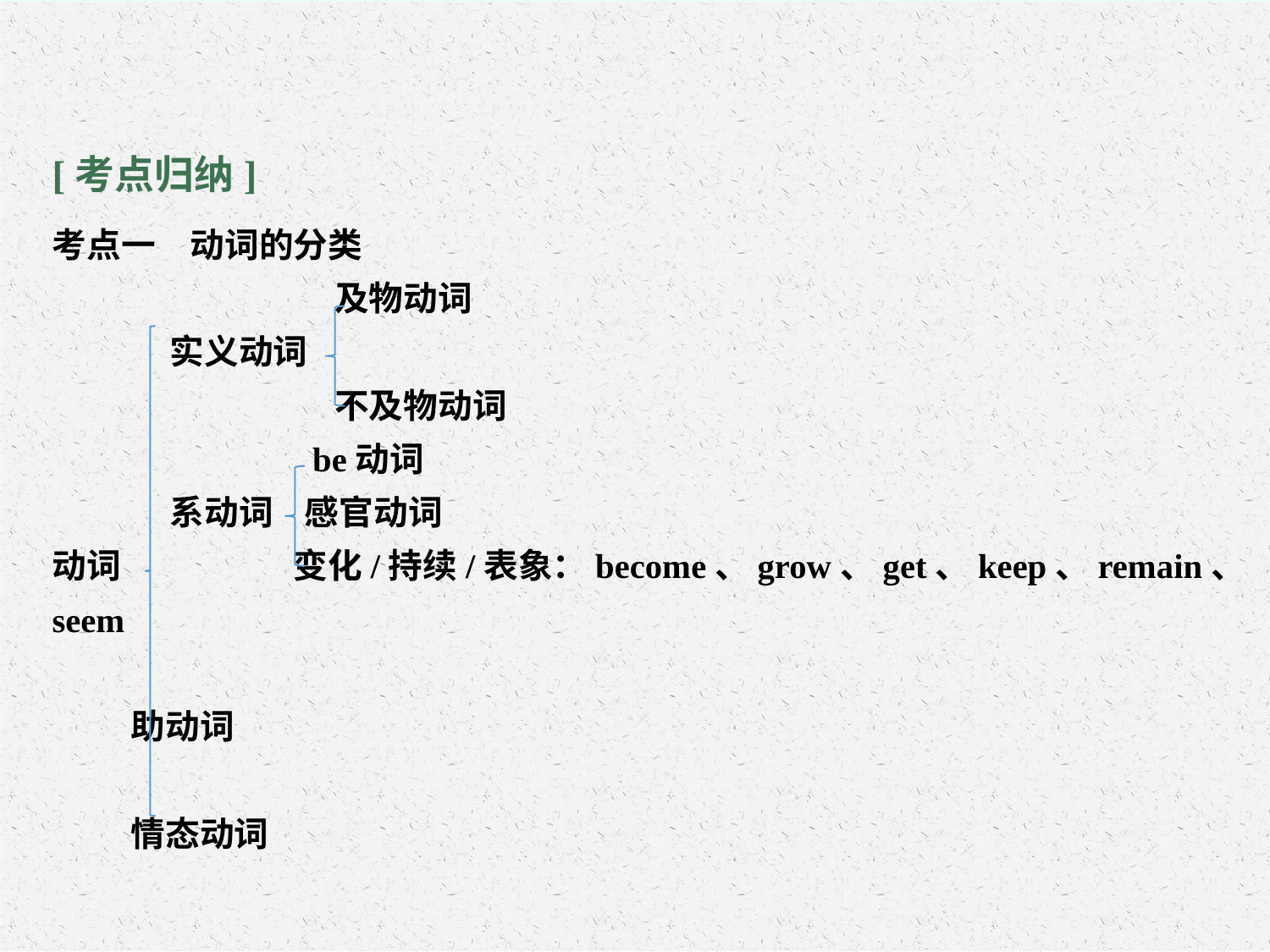

[考点归纳]
考点一　动词的分类
                                   及物动词
              实义动词
                                   不及物动词
                              be动词
              系动词    感官动词
动词                      变化/持续/表象：become、grow、get、keep、remain、seem

         助动词

         情态动词